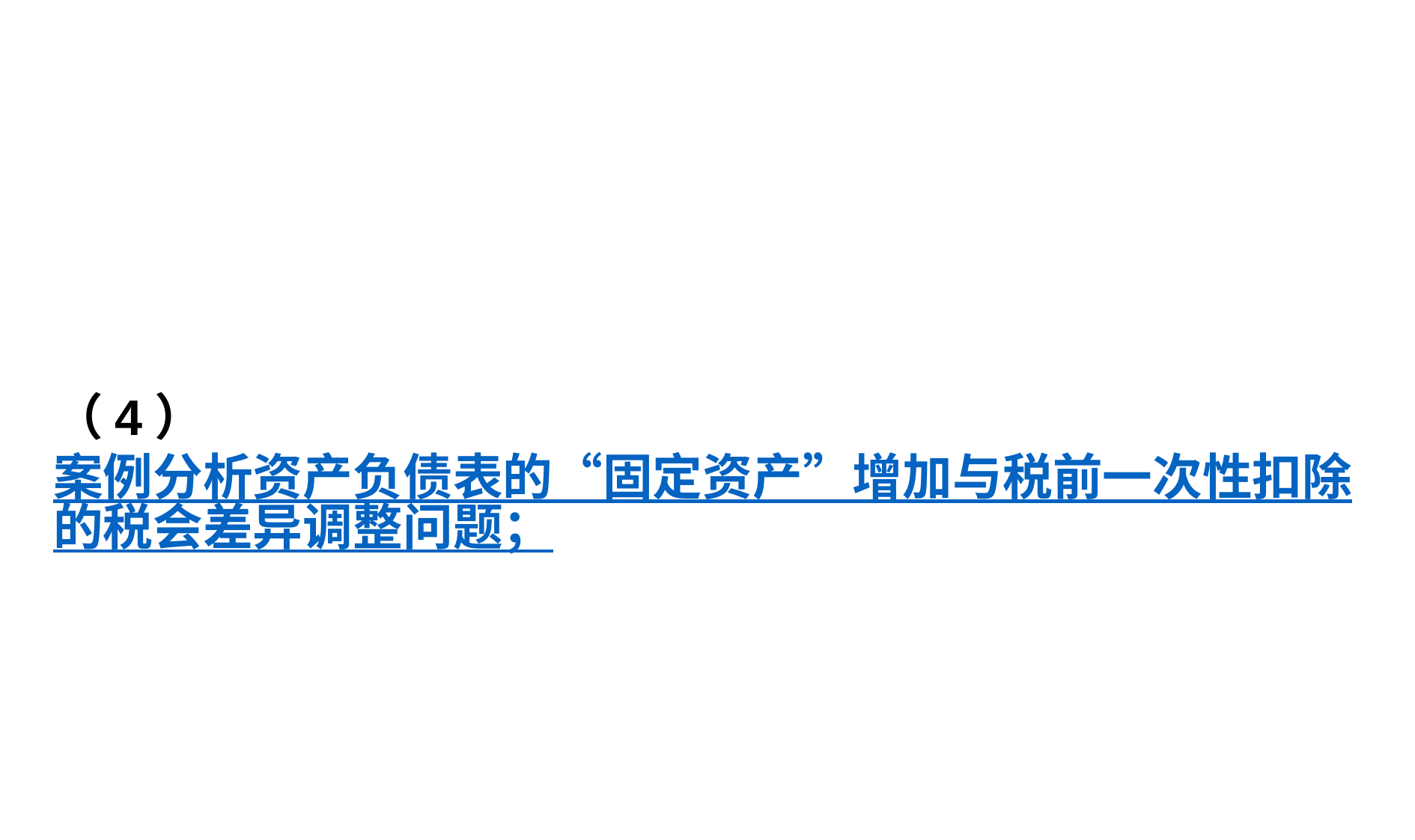

（4）案例分析资产负债表的“固定资产”增加与税前一次性扣除的税会差异调整问题；